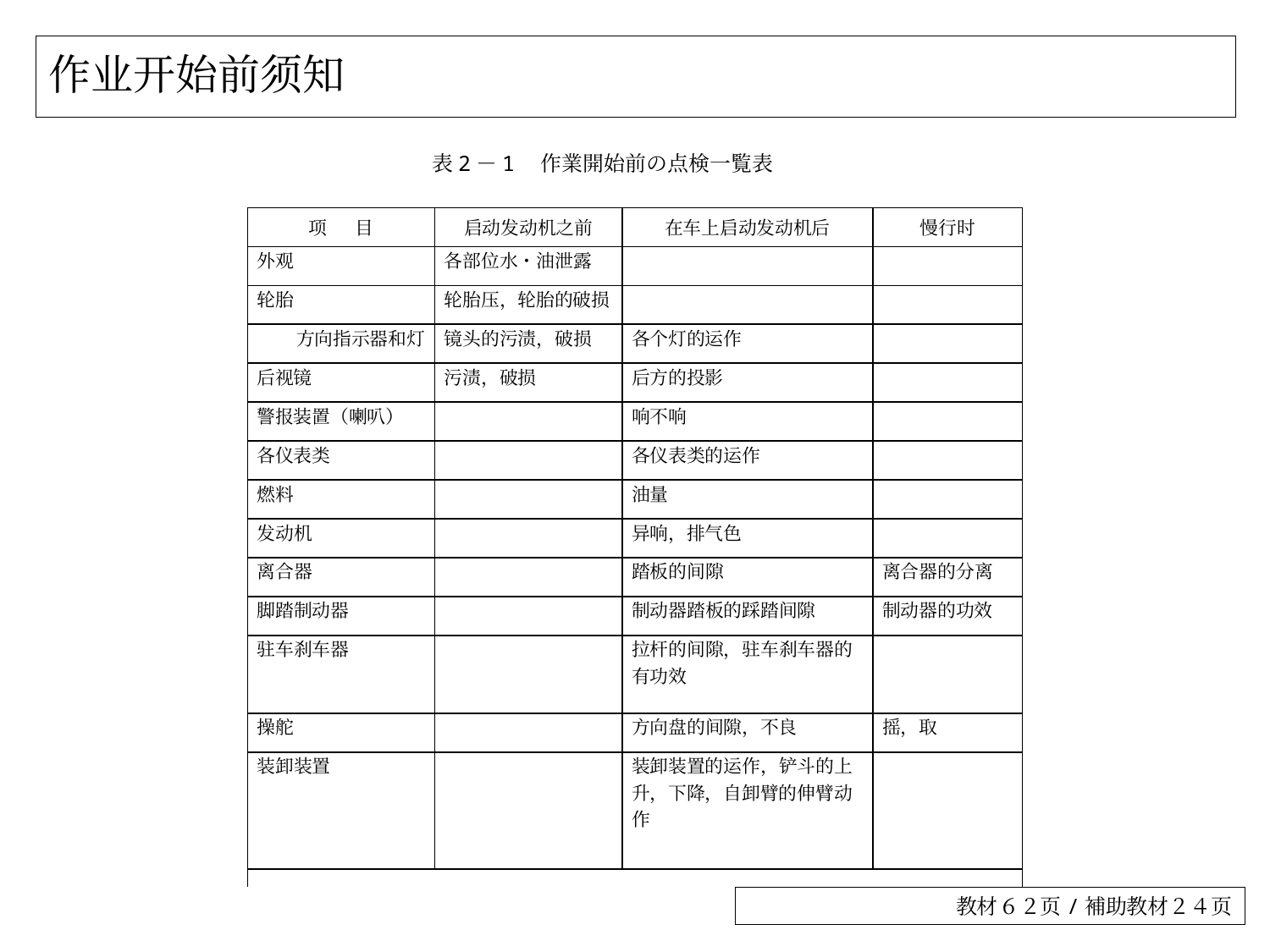

# 作业开始前须知
表2－1　作業開始前の点検一覧表
| 项目 | 启动发动机之前 | 在车上启动发动机后 | 慢行时 |
| --- | --- | --- | --- |
| 外观 | 各部位水・油泄露 |  |  |
| 轮胎 | 轮胎压，轮胎的破损 |  |  |
| 方向指示器和灯 | 镜头的污渍，破损 | 各个灯的运作 |  |
| 后视镜 | 污渍，破损 | 后方的投影 |  |
| 警报装置（喇叭） |  | 响不响 |  |
| 各仪表类 |  | 各仪表类的运作 |  |
| 燃料 |  | 油量 |  |
| 发动机 |  | 异响，排气色 |  |
| 离合器 |  | 踏板的间隙 | 离合器的分离 |
| 脚踏制动器 |  | 制动器踏板的踩踏间隙 | 制动器的功效 |
| 驻车刹车器 |  | 拉杆的间隙，驻车刹车器的有功效 |  |
| 操舵 |  | 方向盘的间隙，不良 | 摇，取 |
| 装卸装置 |  | 装卸装置的运作，铲斗的上升，下降，自卸臂的伸臂动作 |  |
教材６２页/補助教材２４页